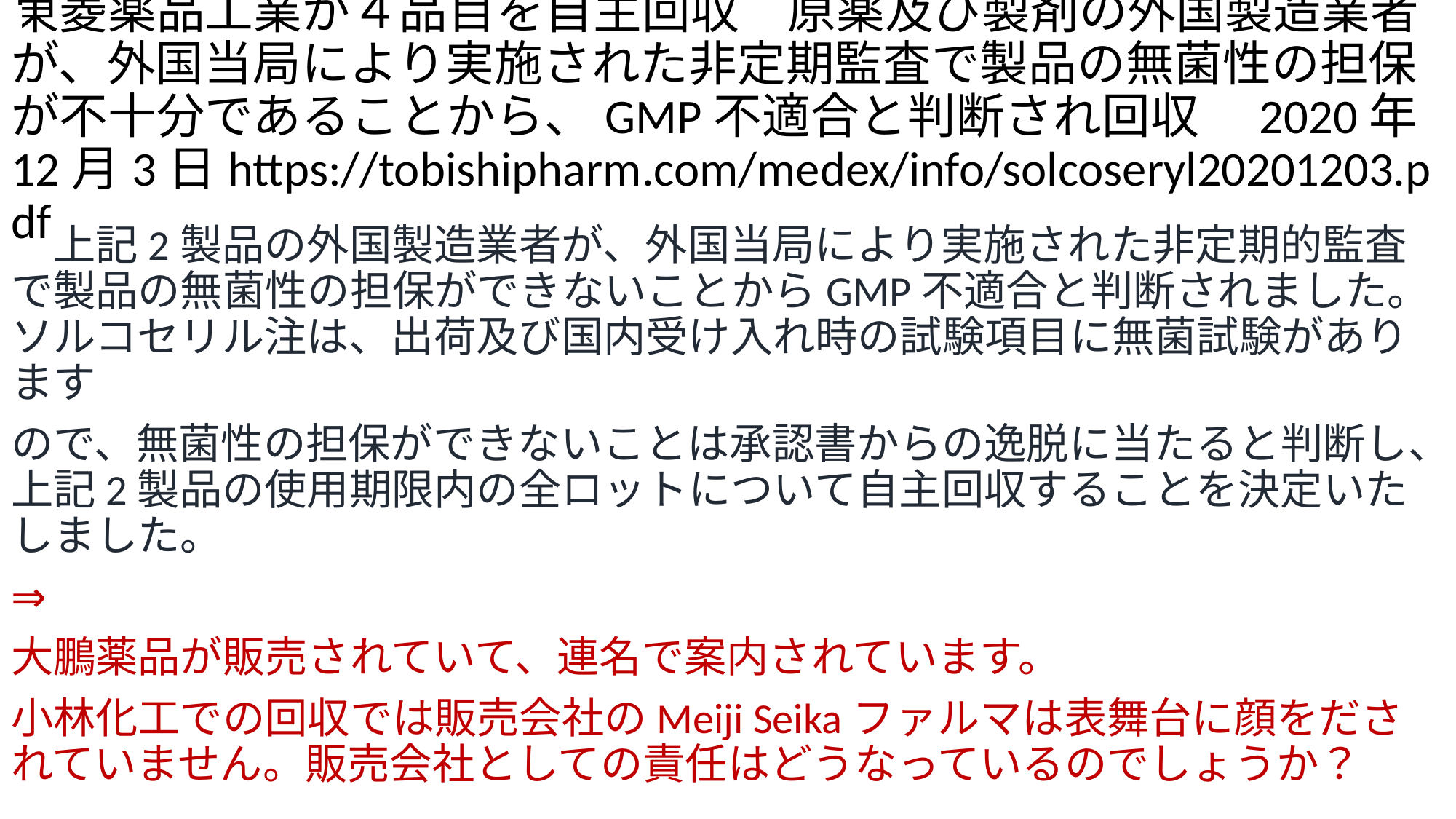

# 東菱薬品工業が４品目を自主回収　原薬及び製剤の外国製造業者が、外国当局により実施された非定期監査で製品の無菌性の担保が不十分であることから、GMP不適合と判断され回収　2020年12月3日https://tobishipharm.com/medex/info/solcoseryl20201203.pdf

　上記2製品の外国製造業者が、外国当局により実施された非定期的監査で製品の無菌性の担保ができないことからGMP不適合と判断されました。ソルコセリル注は、出荷及び国内受け入れ時の試験項目に無菌試験があります
ので、無菌性の担保ができないことは承認書からの逸脱に当たると判断し、上記2製品の使用期限内の全ロットについて自主回収することを決定いたしました。
⇒
大鵬薬品が販売されていて、連名で案内されています。
小林化工での回収では販売会社のMeiji Seikaファルマは表舞台に顔をだされていません。販売会社としての責任はどうなっているのでしょうか？